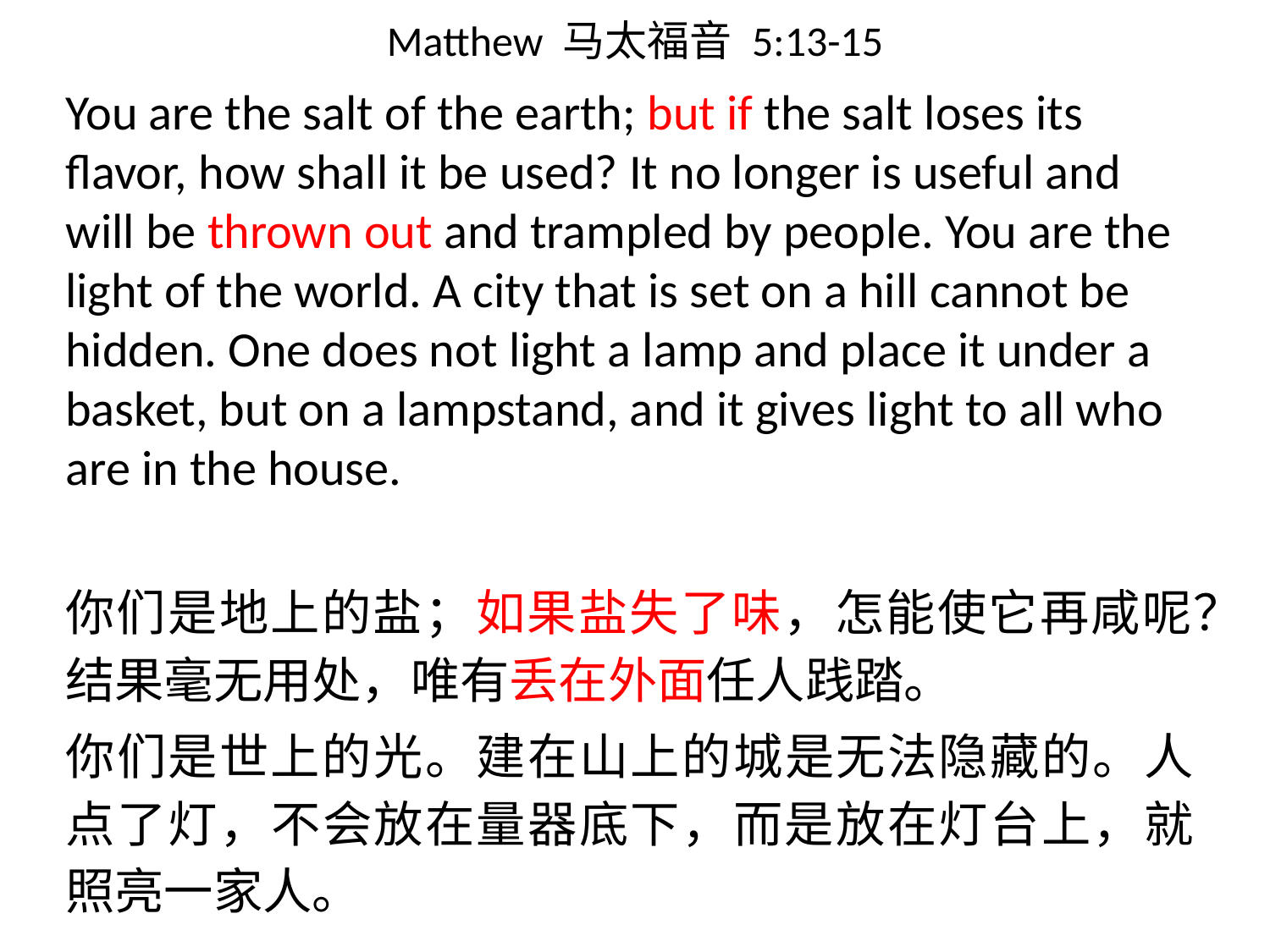

# Matthew 马太福音 5:13-15
You are the salt of the earth; but if the salt loses its flavor, how shall it be used? It no longer is useful and will be thrown out and trampled by people. You are the light of the world. A city that is set on a hill cannot be hidden. One does not light a lamp and place it under a basket, but on a lampstand, and it gives light to all who are in the house.

你们是地上的盐；如果盐失了味，怎能使它再咸呢？结果毫无用处，唯有丢在外面任人践踏。
你们是世上的光。建在山上的城是无法隐藏的。人点了灯，不会放在量器底下，而是放在灯台上，就照亮一家人。